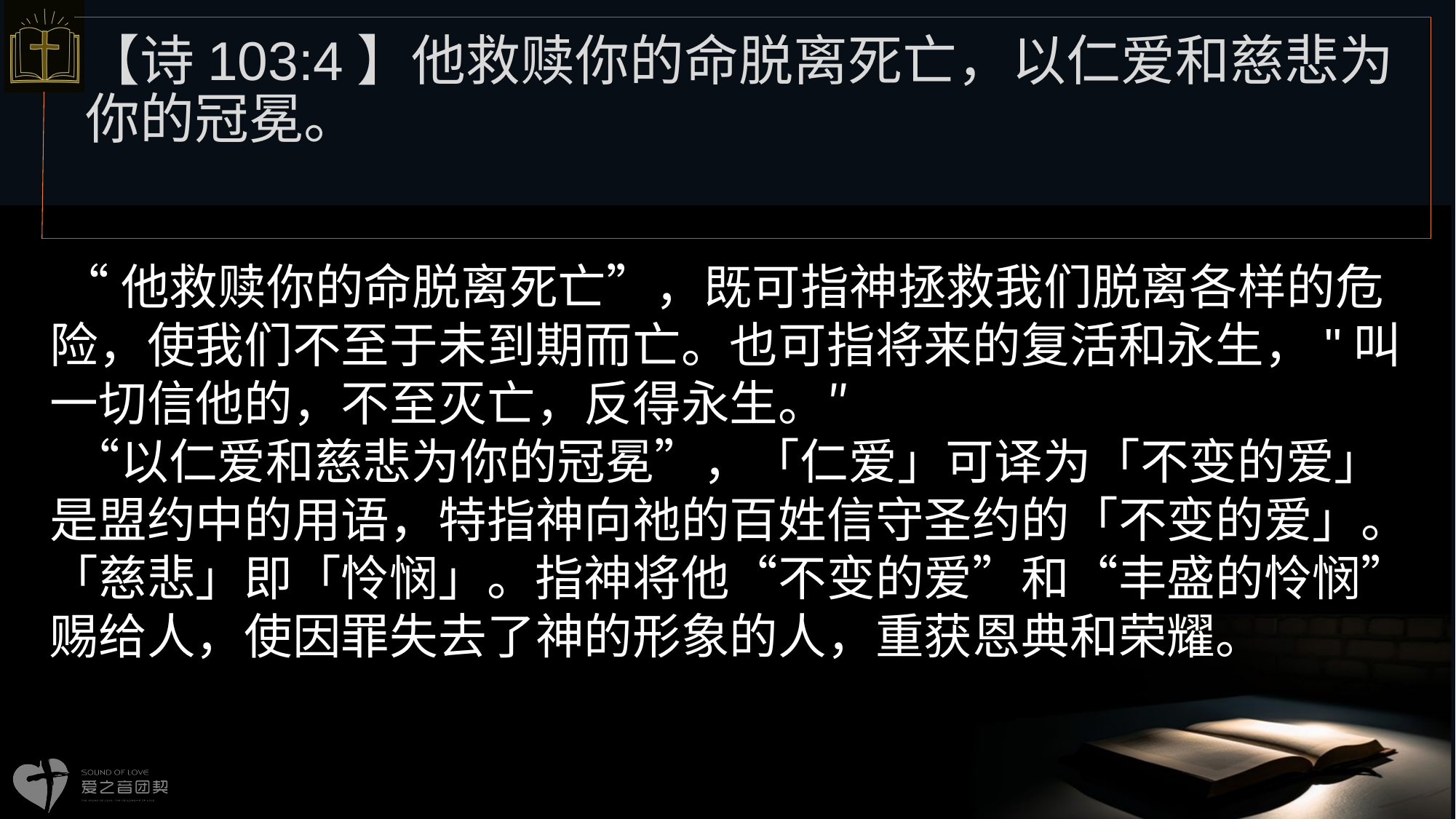

【诗103:4】他救赎你的命脱离死亡，以仁爱和慈悲为你的冠冕。
# “他救赎你的命脱离死亡”，既可指神拯救我们脱离各样的危险，使我们不至于未到期而亡。也可指将来的复活和永生，"叫一切信他的，不至灭亡，反得永生。″ “以仁爱和慈悲为你的冠冕”，「仁爱」可译为「不变的爱」是盟约中的用语，特指神向祂的百姓信守圣约的「不变的爱」。「慈悲」即「怜悯」。指神将他“不变的爱”和“丰盛的怜悯”赐给人，使因罪失去了神的形象的人，重获恩典和荣耀。